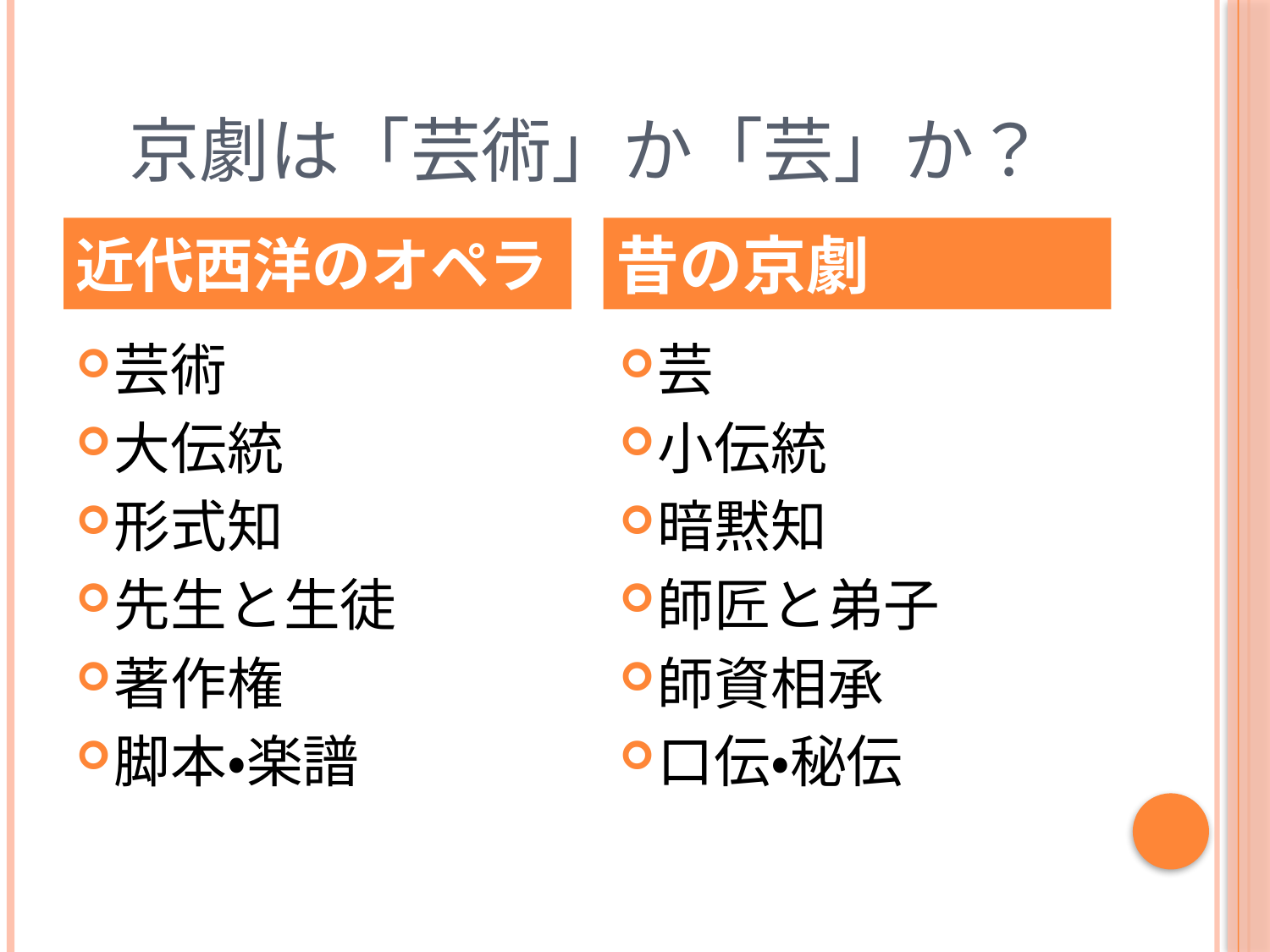

# 京劇は「芸術」か「芸」か？
近代西洋のオペラ
昔の京劇
芸術
大伝統
形式知
先生と生徒
著作権
脚本・楽譜
芸
小伝統
暗黙知
師匠と弟子
師資相承
口伝・秘伝